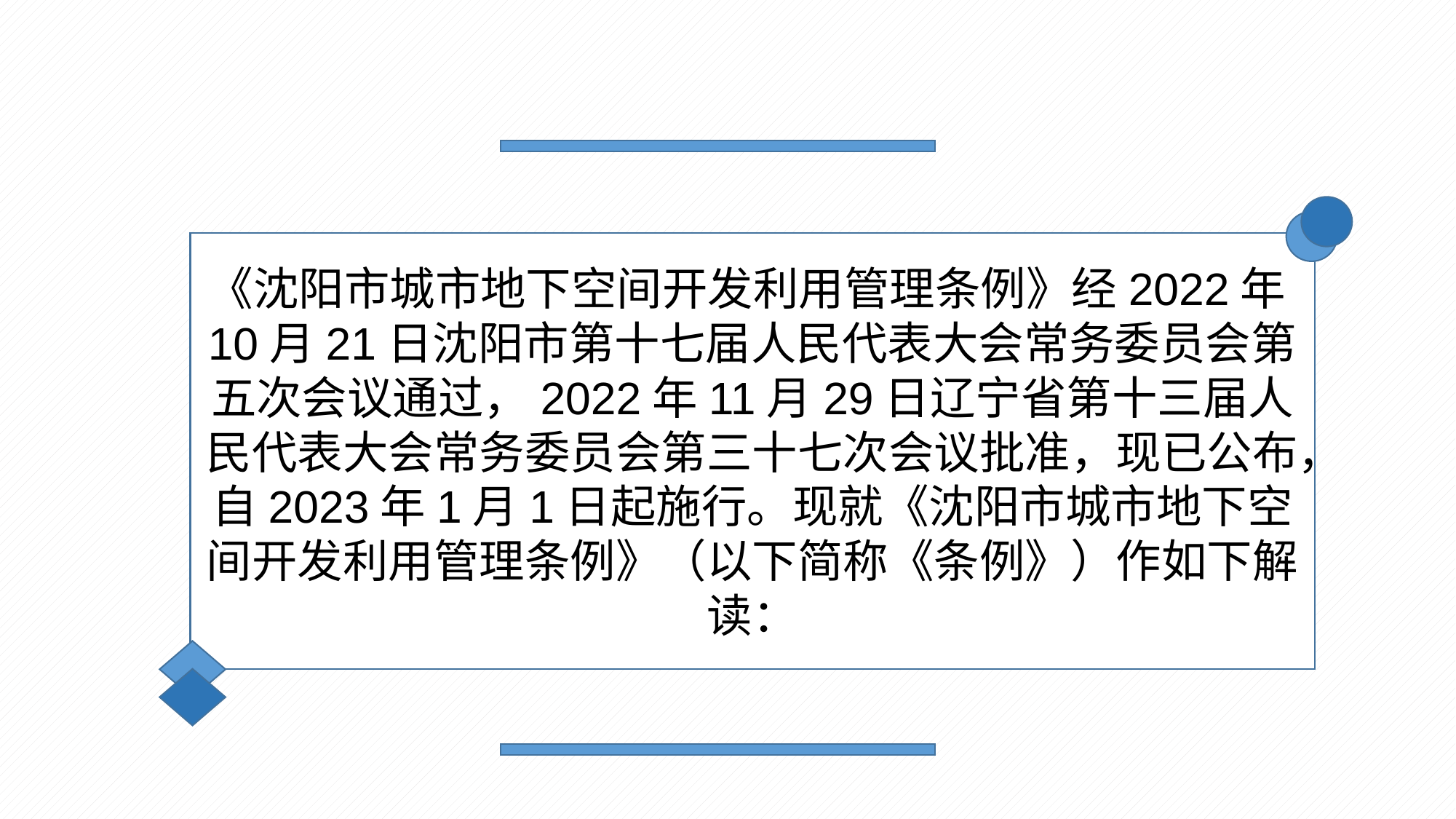

《沈阳市城市地下空间开发利用管理条例》经2022年10月21日沈阳市第十七届人民代表大会常务委员会第五次会议通过，2022年11月29日辽宁省第十三届人民代表大会常务委员会第三十七次会议批准，现已公布，自2023年1月1日起施行。现就《沈阳市城市地下空间开发利用管理条例》（以下简称《条例》）作如下解读：